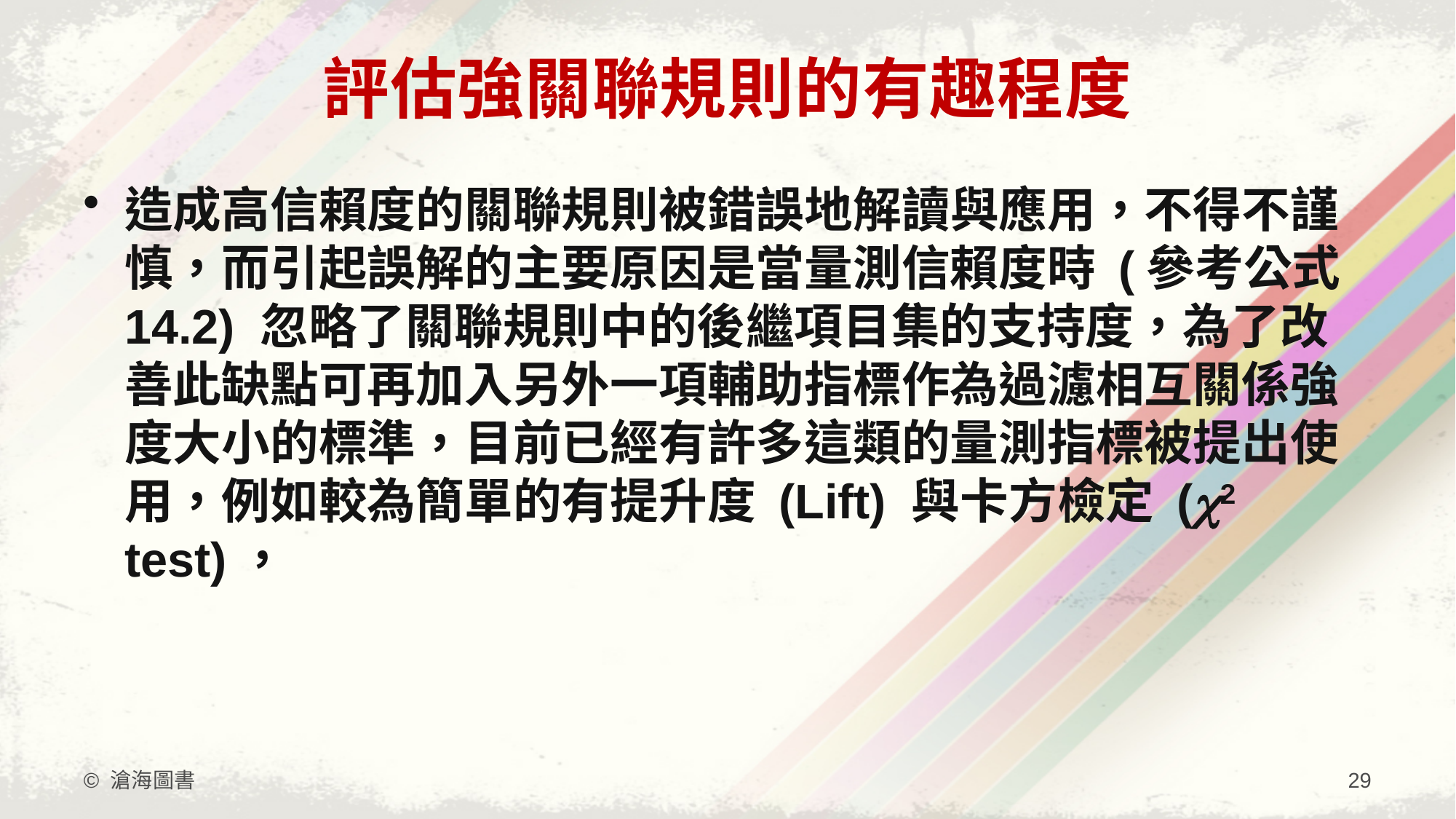

# 評估強關聯規則的有趣程度
造成高信賴度的關聯規則被錯誤地解讀與應用，不得不謹慎，而引起誤解的主要原因是當量測信賴度時 (參考公式14.2) 忽略了關聯規則中的後繼項目集的支持度，為了改善此缺點可再加入另外一項輔助指標作為過濾相互關係強度大小的標準，目前已經有許多這類的量測指標被提出使用，例如較為簡單的有提升度 (Lift) 與卡方檢定 (χ2 test)，
© 滄海圖書

29